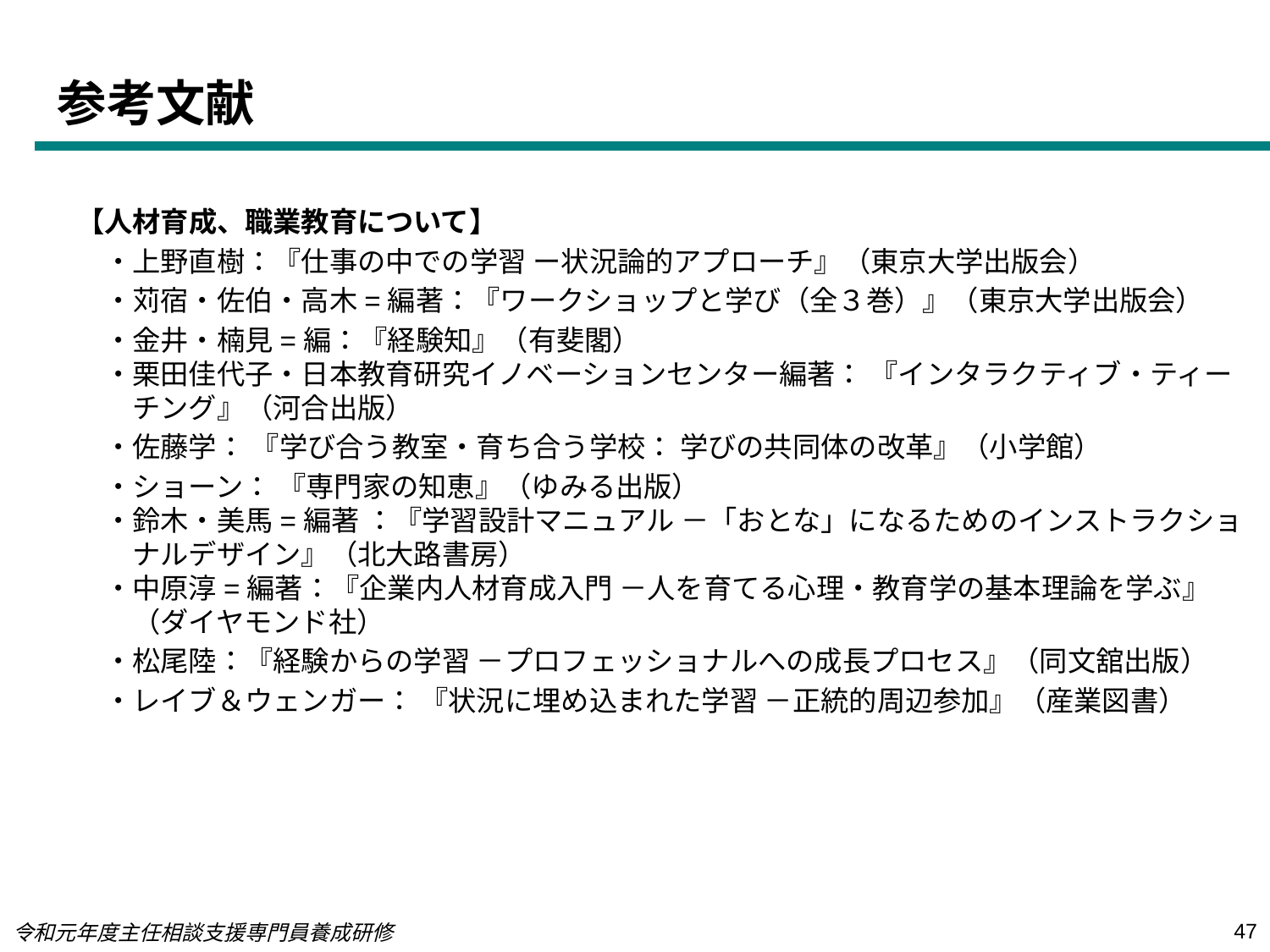

参考文献
【人材育成、職業教育について】
　・上野直樹：『仕事の中での学習 ー状況論的アプローチ』（東京大学出版会）
　・苅宿・佐伯・高木=編著：『ワークショップと学び（全３巻）』（東京大学出版会）
　・金井・楠見=編：『経験知』（有斐閣）
　・栗田佳代子・日本教育研究イノベーションセンター編著： 『インタラクティブ・ティー
　　チング』（河合出版）
　・佐藤学： 『学び合う教室・育ち合う学校： 学びの共同体の改革』（小学館）
　・ショーン： 『専門家の知恵』（ゆみる出版）
　・鈴木・美馬=編著 ：『学習設計マニュアル －「おとな」になるためのインストラクショ
　　ナルデザイン』（北大路書房）
　・中原淳=編著：『企業内人材育成入門 －人を育てる心理・教育学の基本理論を学ぶ』
　　（ダイヤモンド社）
　・松尾陸：『経験からの学習 －プロフェッショナルへの成長プロセス』（同文舘出版）
　・レイブ＆ウェンガー： 『状況に埋め込まれた学習 －正統的周辺参加』（産業図書）
47
令和元年度主任相談支援専門員養成研修